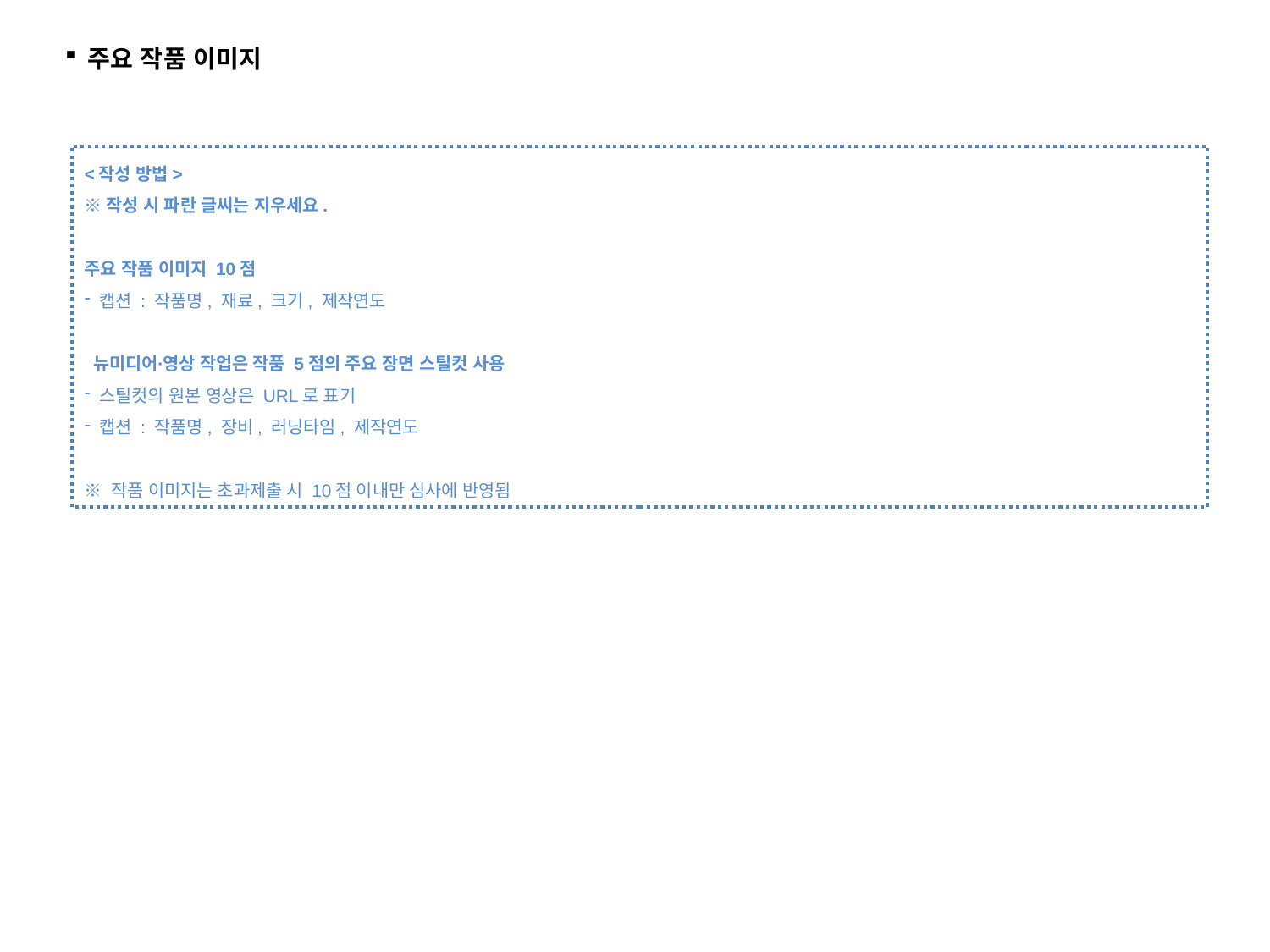

주요 작품 이미지
<작성 방법>
※작성 시 파란 글씨는 지우세요.

주요 작품 이미지 10점
 캡션 : 작품명, 재료, 크기, 제작연도

 뉴미디어∙영상 작업은 작품 5점의 주요 장면 스틸컷 사용
 스틸컷의 원본 영상은 URL로 표기
 캡션 : 작품명, 장비, 러닝타임, 제작연도

※ 작품 이미지는 초과제출 시 10점 이내만 심사에 반영됨